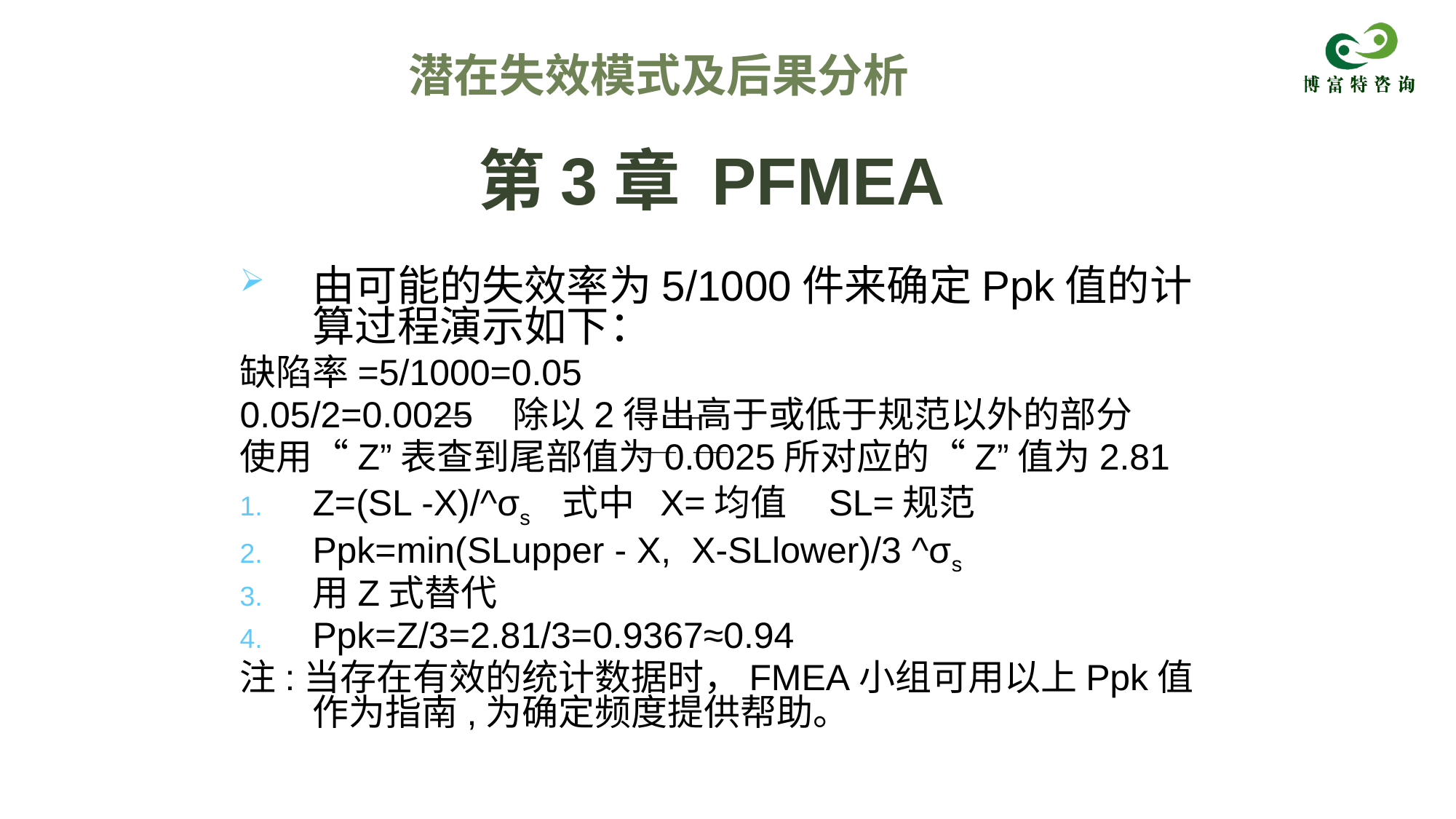

潜在失效模式及后果分析
# 第3章 PFMEA
由可能的失效率为5/1000件来确定Ppk值的计算过程演示如下：
缺陷率=5/1000=0.05
0.05/2=0.0025   除以2得出高于或低于规范以外的部分
使用“Z”表查到尾部值为0.0025所对应的“Z”值为2.81
Z=(SL -X)/^σs    式中  X=均值    SL=规范
Ppk=min(SLupper - X,  X-SLlower)/3 ^σs
用Z式替代
Ppk=Z/3=2.81/3=0.9367≈0.94
注:当存在有效的统计数据时，FMEA小组可用以上Ppk值作为指南,为确定频度提供帮助。

56